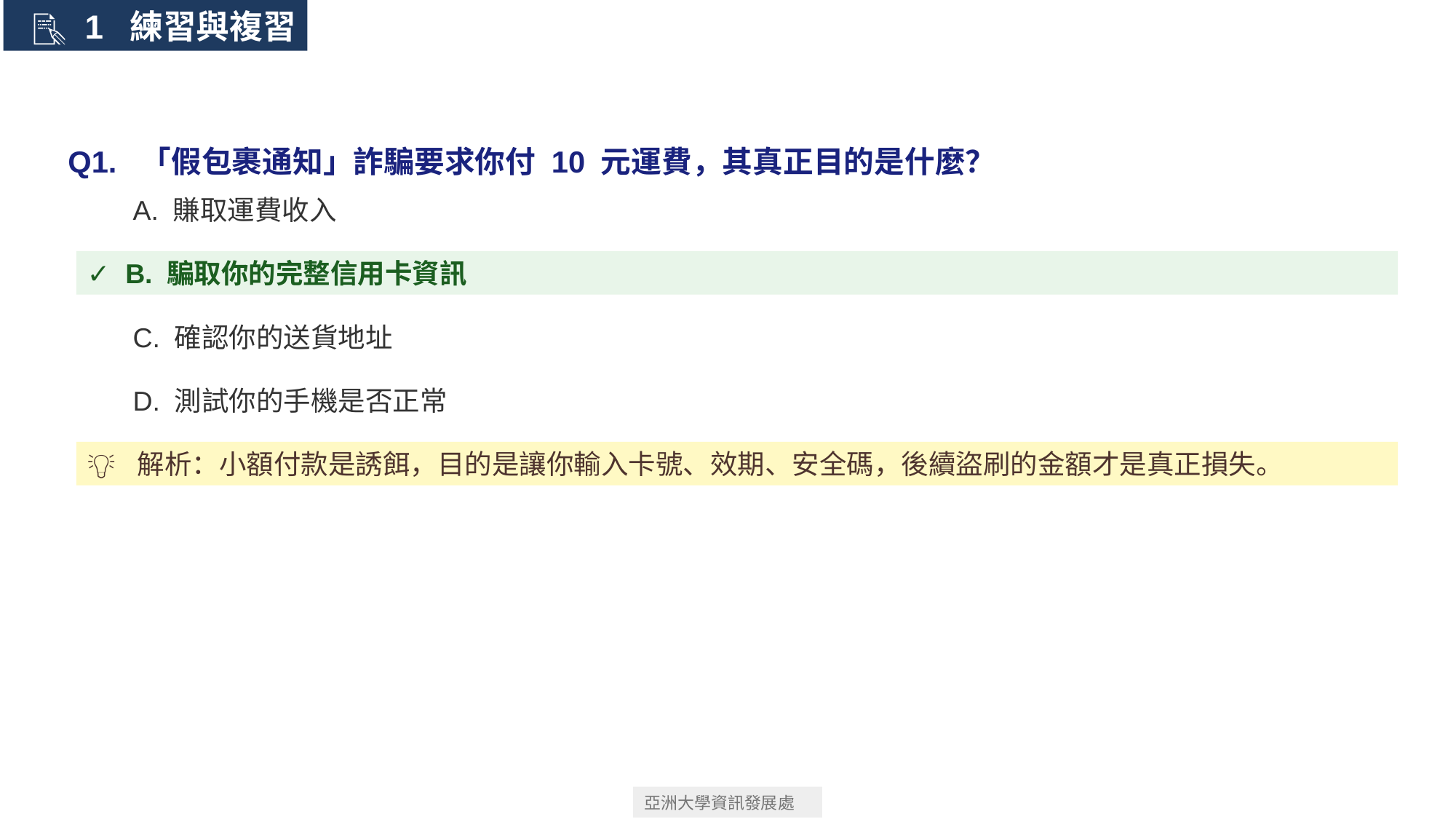

📝  1  練習與複習
Q1.  「假包裹通知」詐騙要求你付 10 元運費，其真正目的是什麼？
      A. 賺取運費收入
✓  B. 騙取你的完整信用卡資訊
      C. 確認你的送貨地址
      D. 測試你的手機是否正常
💡  解析：小額付款是誘餌，目的是讓你輸入卡號、效期、安全碼，後續盜刷的金額才是真正損失。
亞洲大學資訊發展處